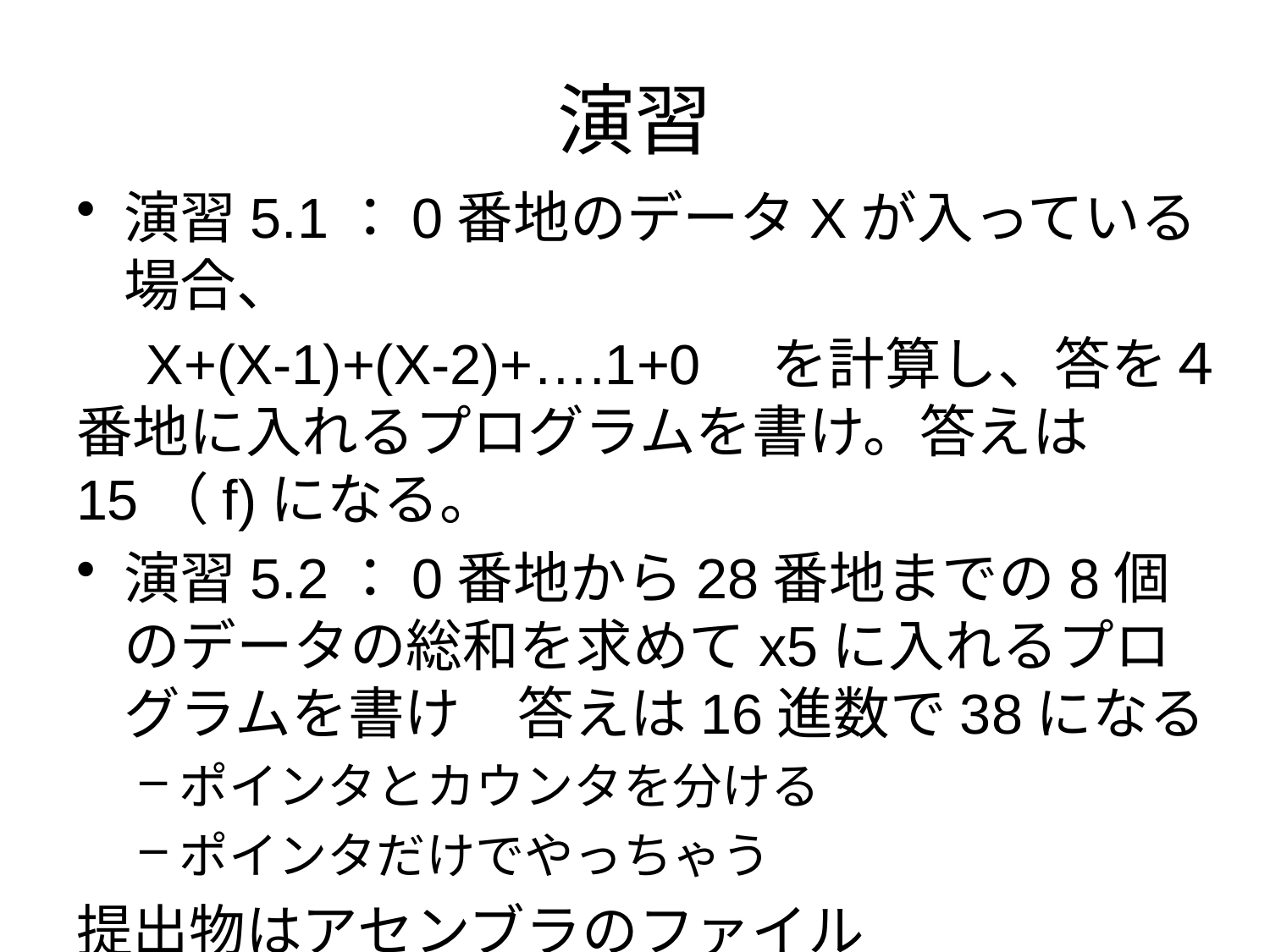

# 演習

演習5.1：0番地のデータXが入っている場合、
　X+(X-1)+(X-2)+….1+0　を計算し、答を４番地に入れるプログラムを書け。答えは15（f)になる。
演習5.2：0番地から28番地までの8個のデータの総和を求めてx5に入れるプログラムを書け　答えは16進数で38になる
ポインタとカウンタを分ける
ポインタだけでやっちゃう
提出物はアセンブラのファイル